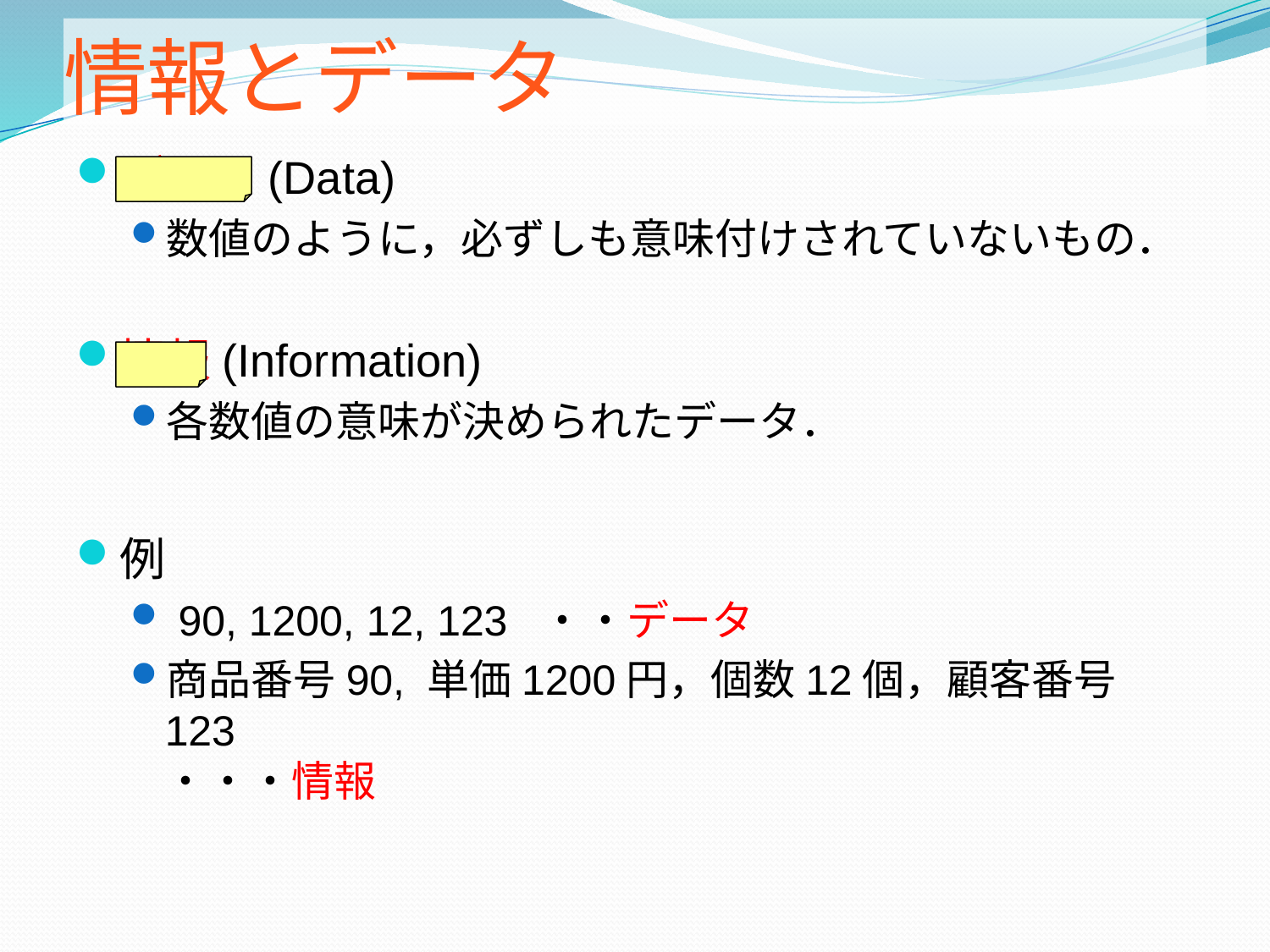

# 情報とデータ
データ(Data)
数値のように，必ずしも意味付けされていないもの．

情報(Information)
各数値の意味が決められたデータ．

例
 90, 1200, 12, 123  ・・データ
商品番号90, 単価1200円，個数12個，顧客番号123
・・・情報